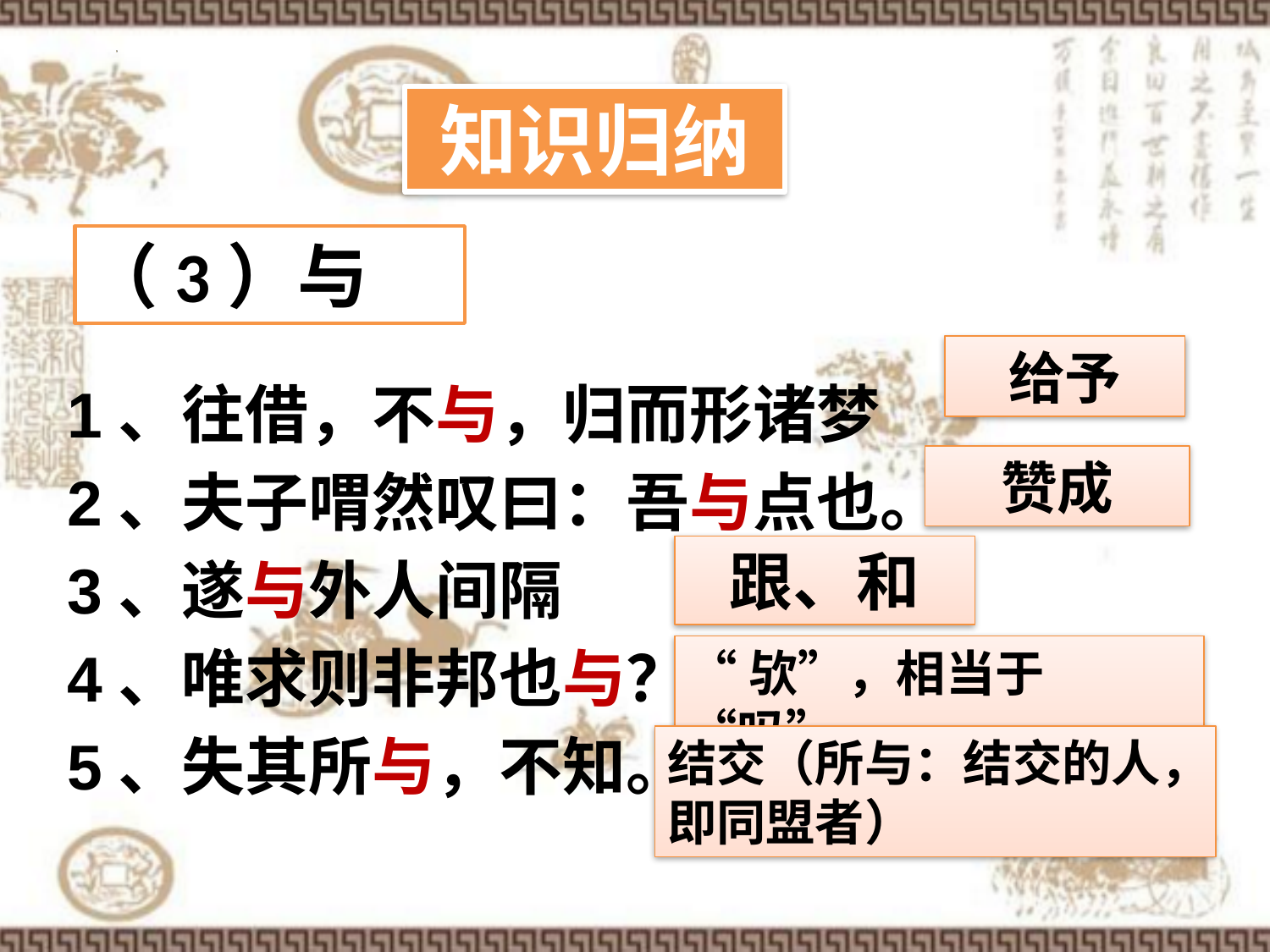

知识归纳
（3）与
给予
1、往借，不与，归而形诸梦
2、夫子喟然叹曰：吾与点也。
3、遂与外人间隔
4、唯求则非邦也与？
5、失其所与，不知。
赞成
跟、和
“欤”，相当于“吗”
结交（所与：结交的人，即同盟者）